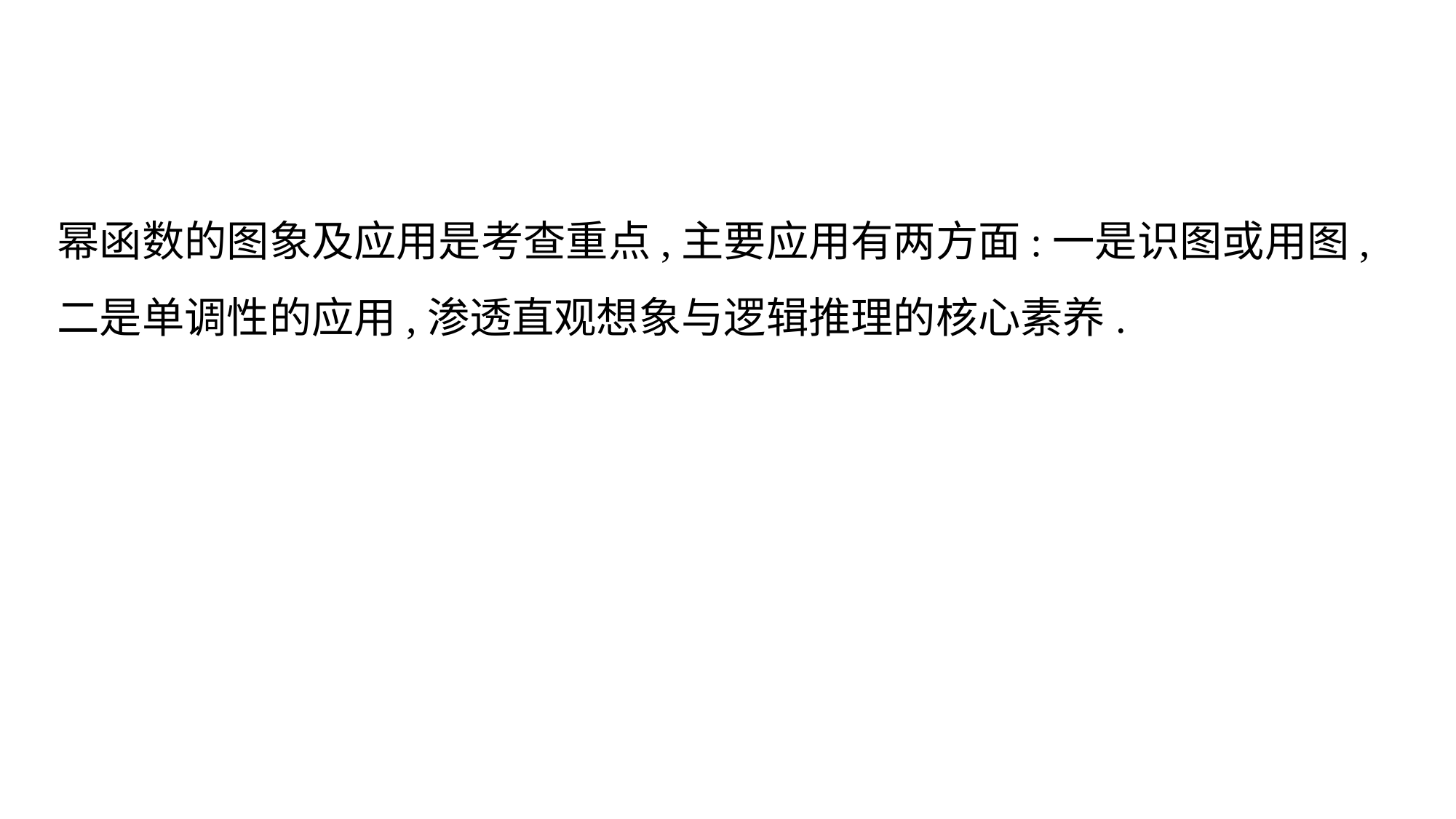

幂函数的图象及应用是考查重点,主要应用有两方面:一是识图或用图,二是单调性的应用,渗透直观想象与逻辑推理的核心素养.